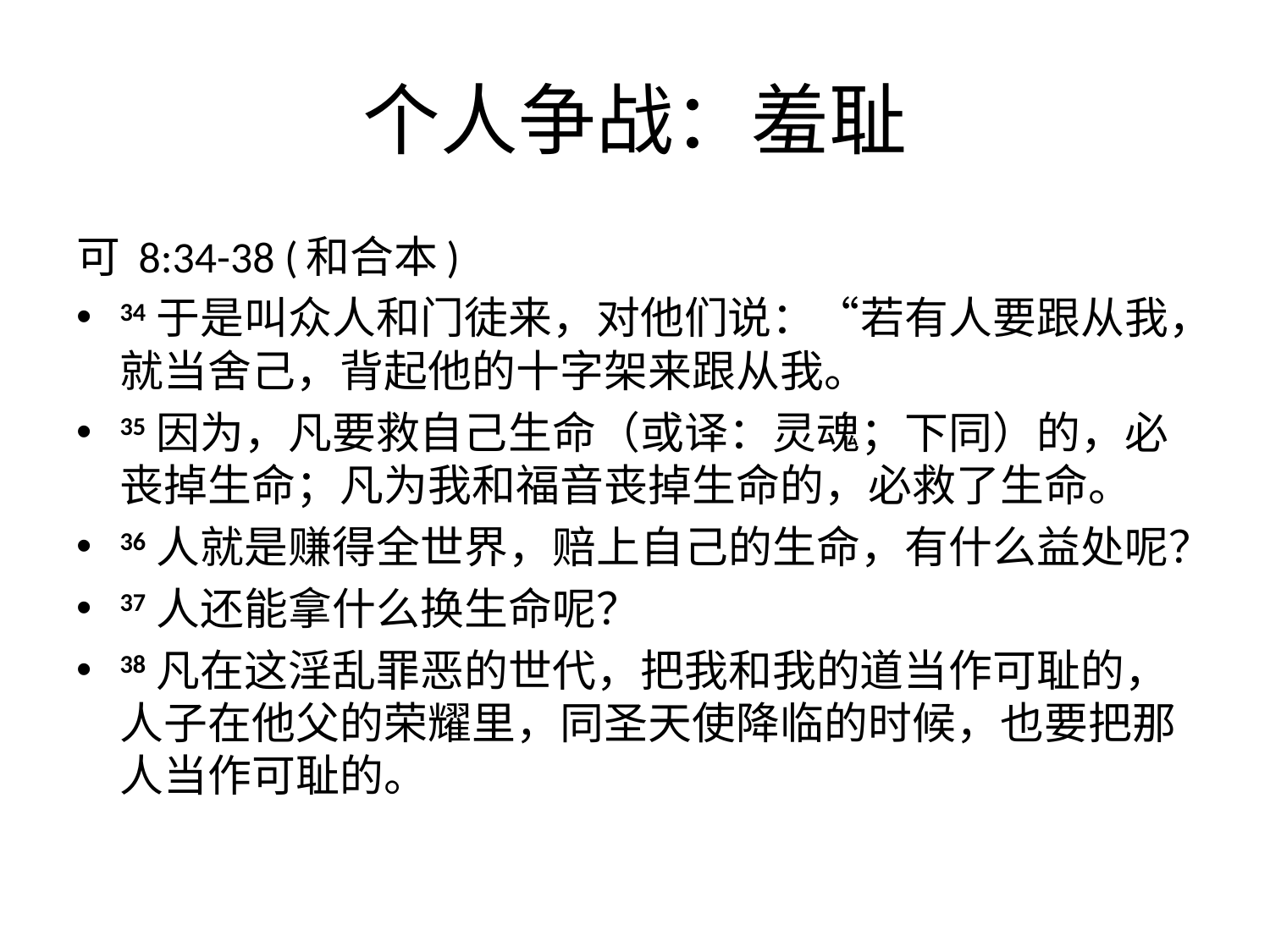

# 个人争战：羞耻
可 8:34-38 (和合本)
34 于是叫众人和门徒来，对他们说：“若有人要跟从我，就当舍己，背起他的十字架来跟从我。
35 因为，凡要救自己生命（或译：灵魂；下同）的，必丧掉生命；凡为我和福音丧掉生命的，必救了生命。
36 人就是赚得全世界，赔上自己的生命，有什么益处呢？
37 人还能拿什么换生命呢？
38 凡在这淫乱罪恶的世代，把我和我的道当作可耻的，人子在他父的荣耀里，同圣天使降临的时候，也要把那人当作可耻的。